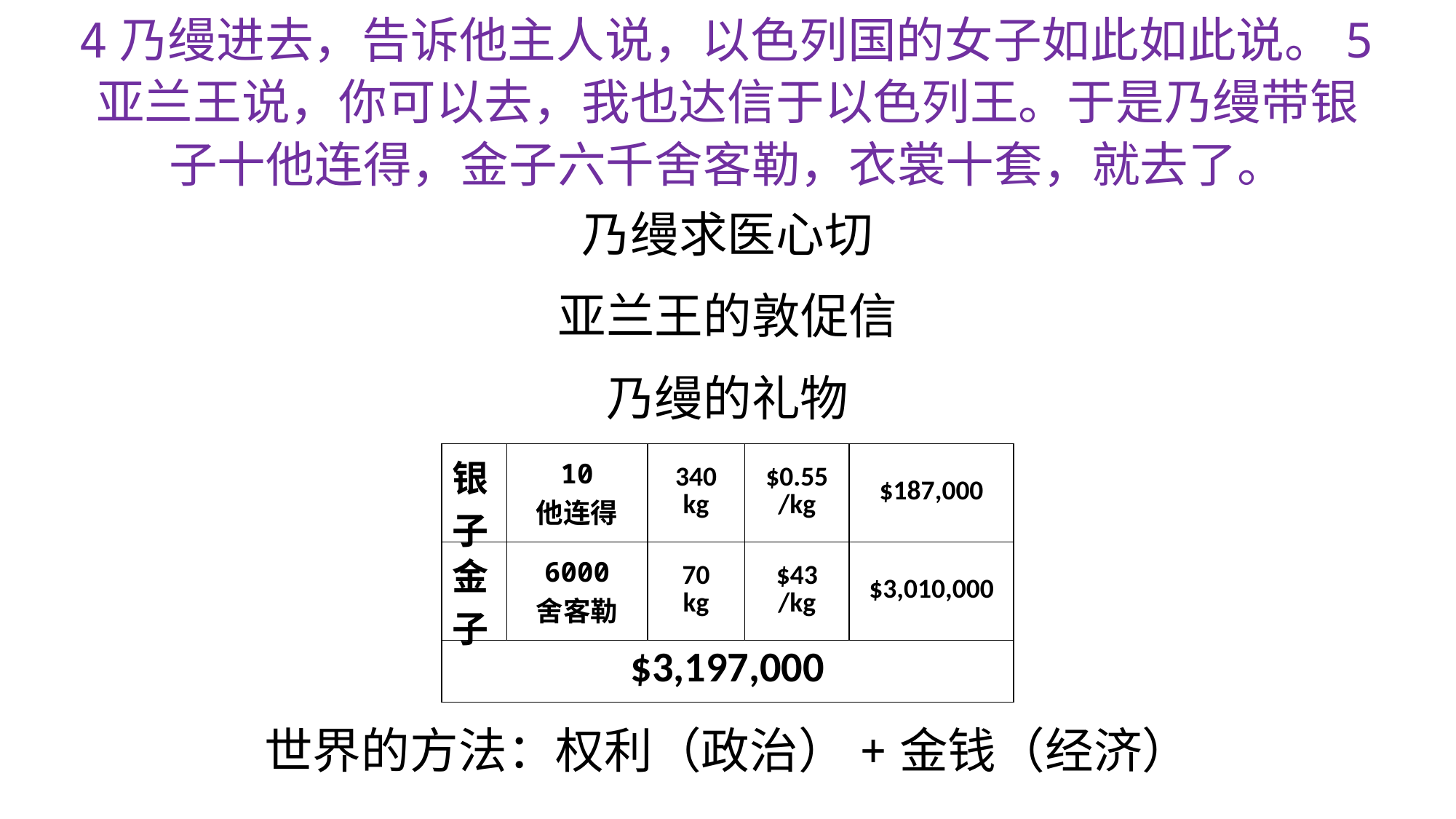

4乃缦进去，告诉他主人说，以色列国的女子如此如此说。5亚兰王说，你可以去，我也达信于以色列王。于是乃缦带银子十他连得，金子六千舍客勒，衣裳十套，就去了。
乃缦求医心切
亚兰王的敦促信
乃缦的礼物
| 银子 | 10 他连得 | 340 kg | $0.55 /kg | $187,000 |
| --- | --- | --- | --- | --- |
| 金子 | 6000 舍客勒 | 70 kg | $43 /kg | $3,010,000 |
| $3,197,000 |  |  |  |  |
世界的方法：权利（政治）+金钱（经济）